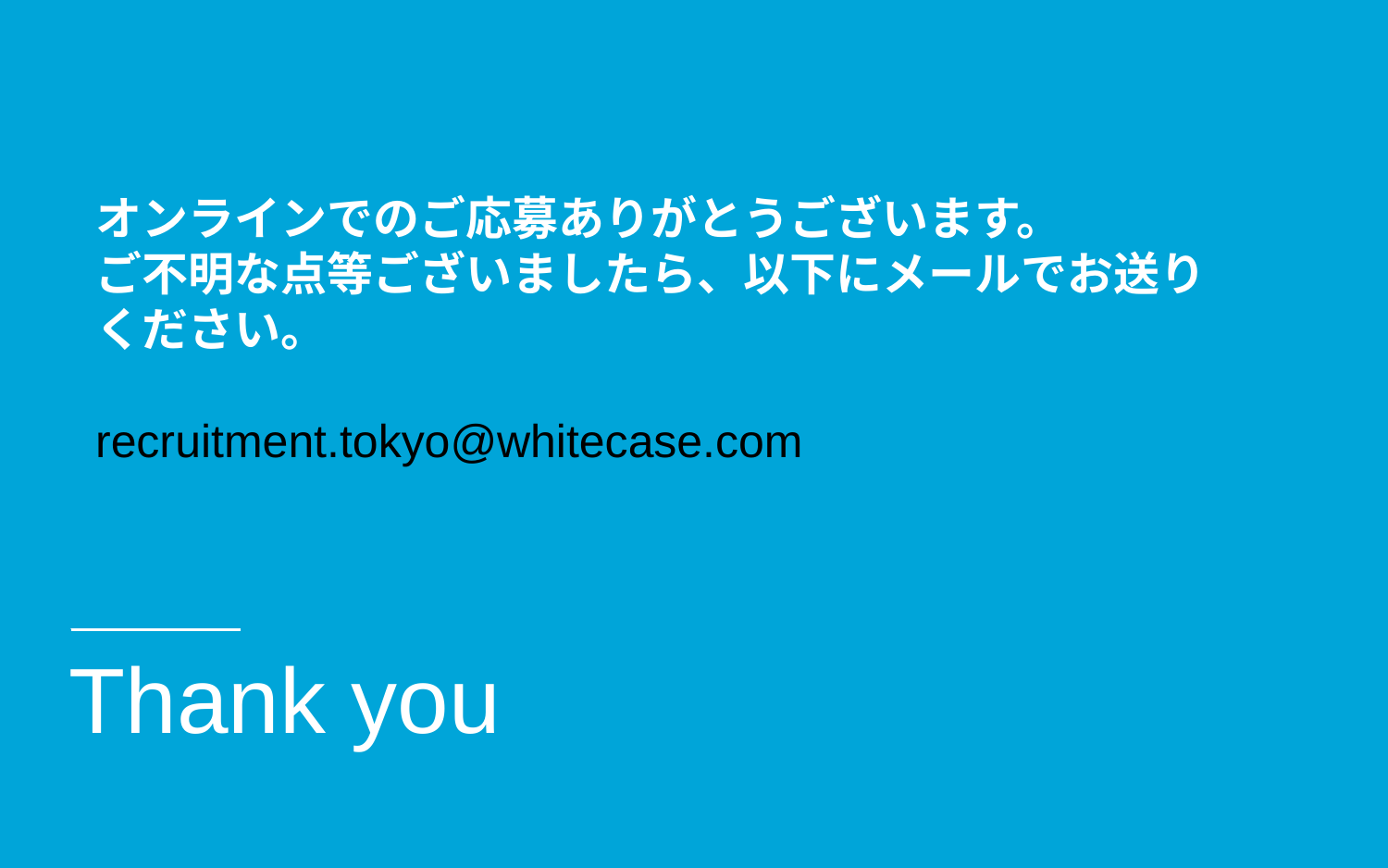

オンラインでのご応募ありがとうございます。
ご不明な点等ございましたら、以下にメールでお送りください。

recruitment.tokyo@whitecase.com
# Thank you